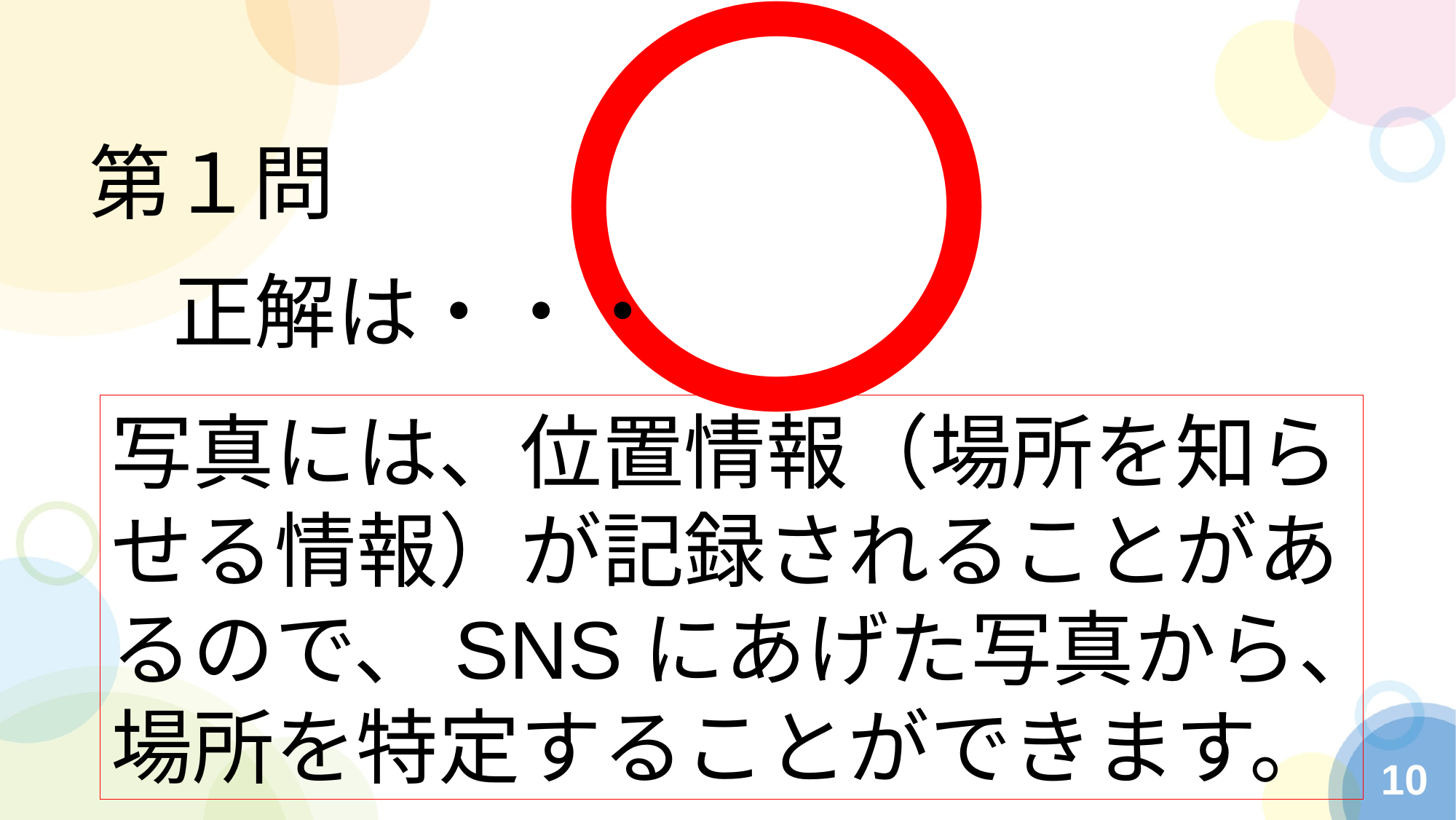

〇
第１問
正解は・・・
写真には、位置情報（場所を知らせる情報）が記録されることがあるので、SNSにあげた写真から、場所を特定することができます。
10